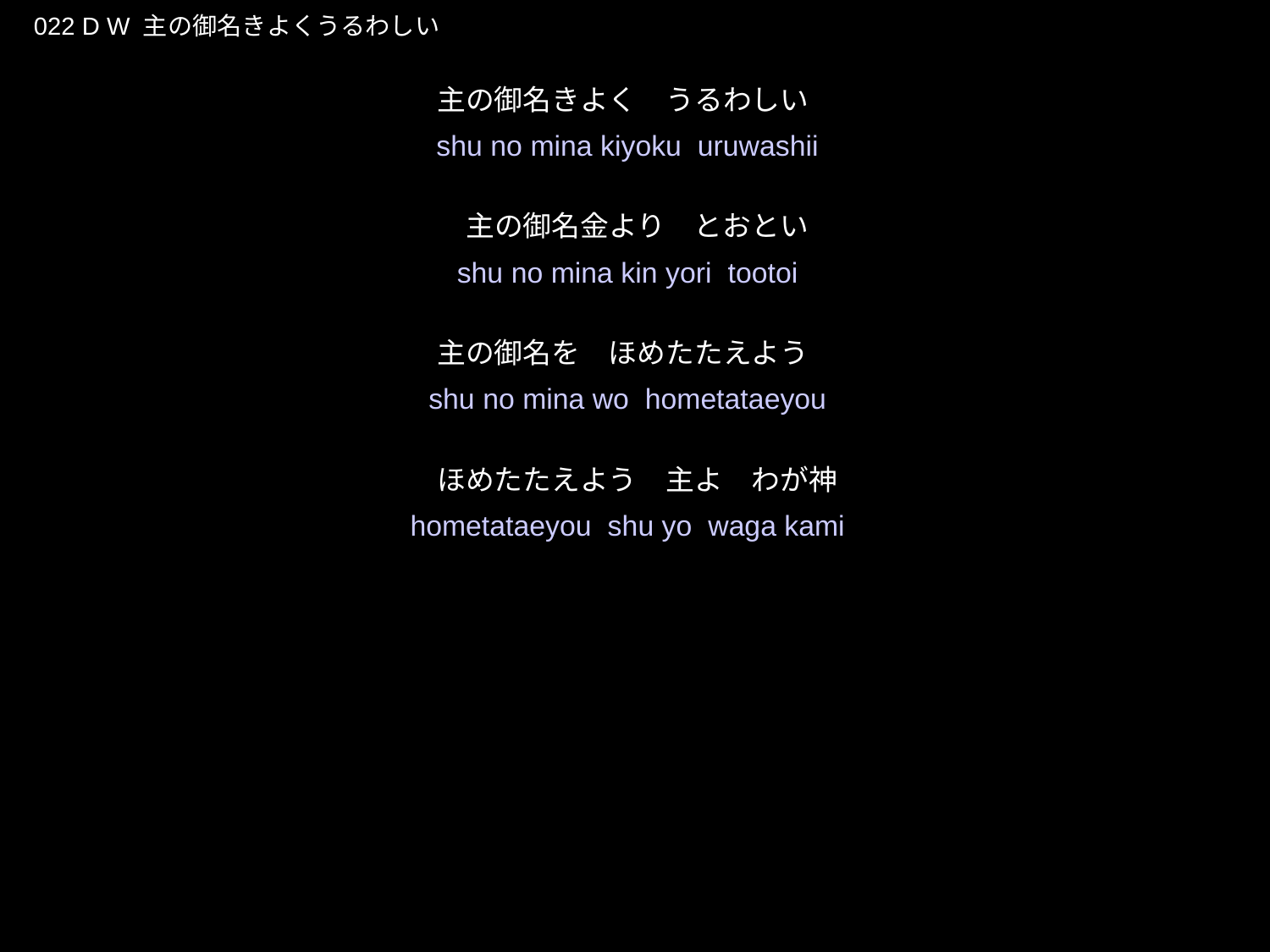

しゅのみなきよくうるわしい
★W
022 D W 主の御名きよくうるわしい
主の御名きよく　うるわしい　
主の御名金より　とおとい
主の御名を　ほめたたえよう　
ほめたたえよう　主よ　わが神
★３
shu no mina kiyoku  uruwashii
shu no mina kin yori  tootoi
shu no mina wo  hometataeyou
hometataeyou  shu yo  waga kami